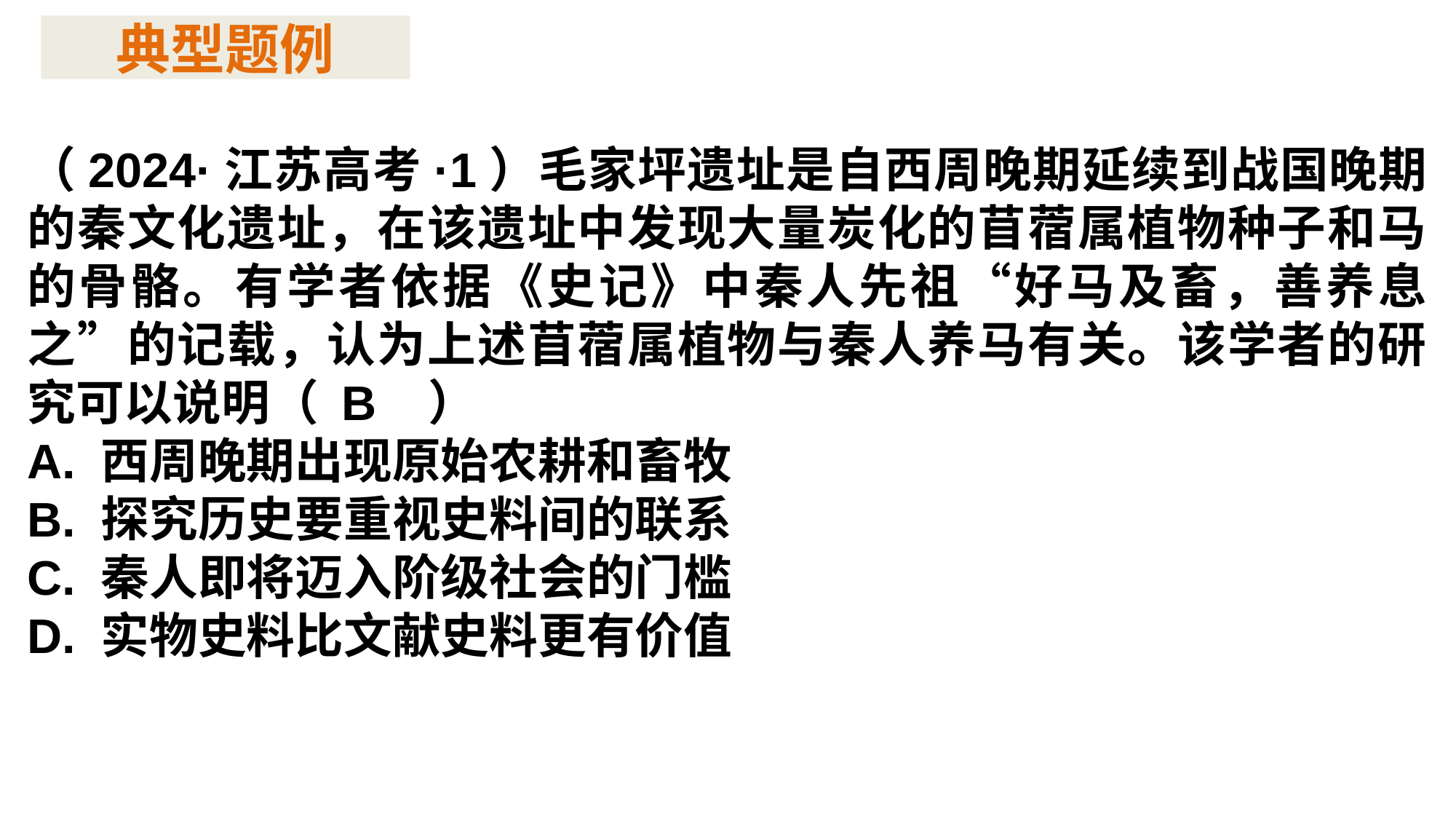

典型题例
（2024·江苏高考·1）毛家坪遗址是自西周晚期延续到战国晚期的秦文化遗址，在该遗址中发现大量炭化的苜蓿属植物种子和马的骨骼。有学者依据《史记》中秦人先祖“好马及畜，善养息之”的记载，认为上述苜蓿属植物与秦人养马有关。该学者的研究可以说明（ B   ）
A. 西周晚期出现原始农耕和畜牧
B. 探究历史要重视史料间的联系
C. 秦人即将迈入阶级社会的门槛
D. 实物史料比文献史料更有价值